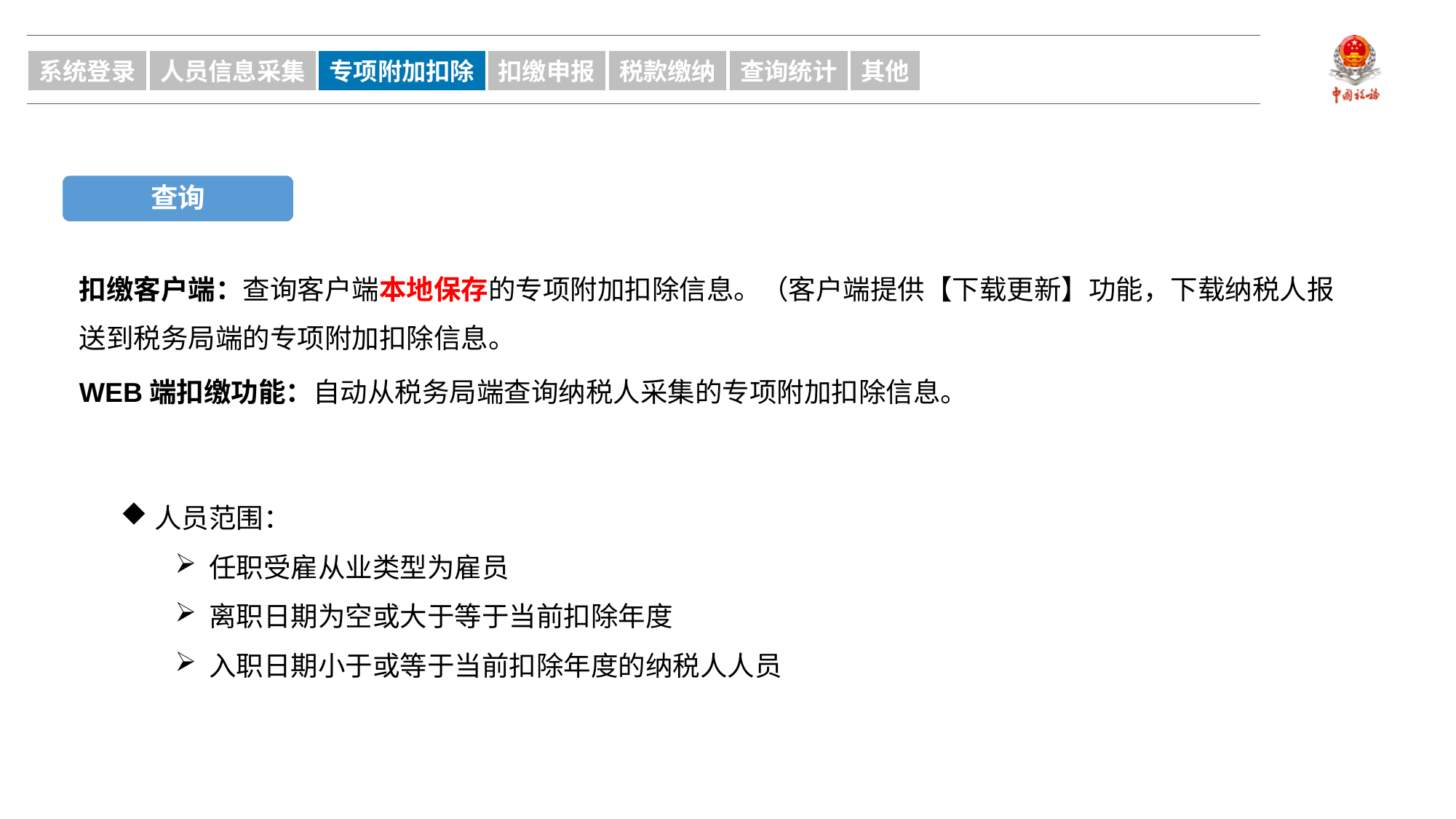

系统登录
人员信息采集
专项附加扣除
扣缴申报
税款缴纳
查询统计
其他

查询
扣缴客户端：查询客户端本地保存的专项附加扣除信息。（客户端提供【下载更新】功能，下载纳税人报送到税务局端的专项附加扣除信息。
WEB端扣缴功能：自动从税务局端查询纳税人采集的专项附加扣除信息。
人员范围：
任职受雇从业类型为雇员
离职日期为空或大于等于当前扣除年度
入职日期小于或等于当前扣除年度的纳税人人员